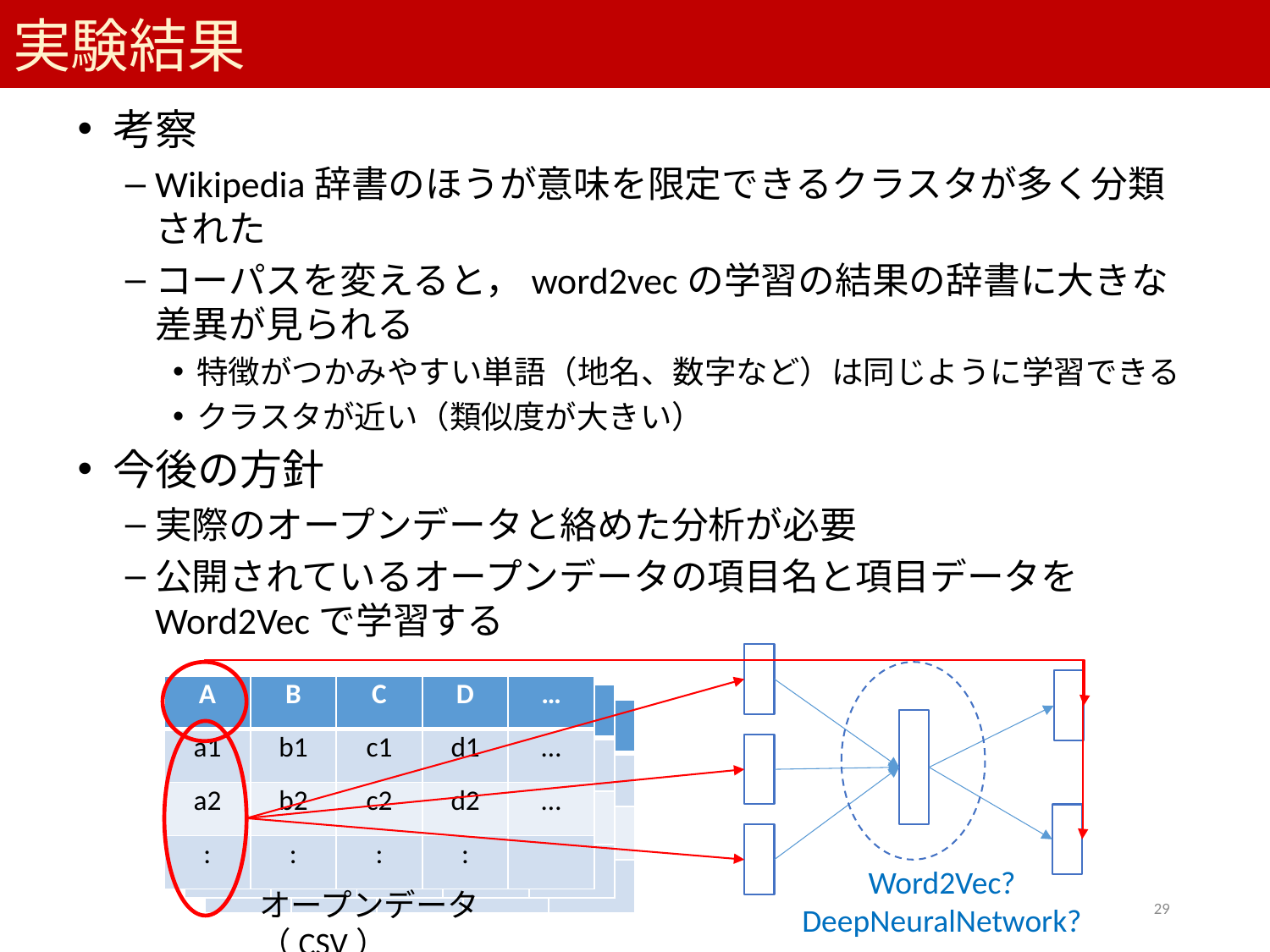

# 実験結果
考察
Wikipedia辞書のほうが意味を限定できるクラスタが多く分類された
コーパスを変えると，word2vecの学習の結果の辞書に大きな差異が見られる
特徴がつかみやすい単語（地名、数字など）は同じように学習できる
クラスタが近い（類似度が大きい）
今後の方針
実際のオープンデータと絡めた分析が必要
公開されているオープンデータの項目名と項目データをWord2Vecで学習する

| A | B | C | D | … |
| --- | --- | --- | --- | --- |
| a1 | b1 | c1 | d1 | … |
| a2 | b2 | c2 | d2 | … |
| : | : | : | : |  |
| A | B | C | D | … |
| --- | --- | --- | --- | --- |
| a1 | b1 | c1 | d1 | … |
| a2 | b2 | c2 | d2 | … |
| : | : | : | : |  |
| A | B | C | D | … |
| --- | --- | --- | --- | --- |
| a1 | b1 | c1 | d1 | … |
| a2 | b2 | c2 | d2 | … |
| : | : | : | : |  |

Word2Vec?
DeepNeuralNetwork?
オープンデータ（CSV）
29